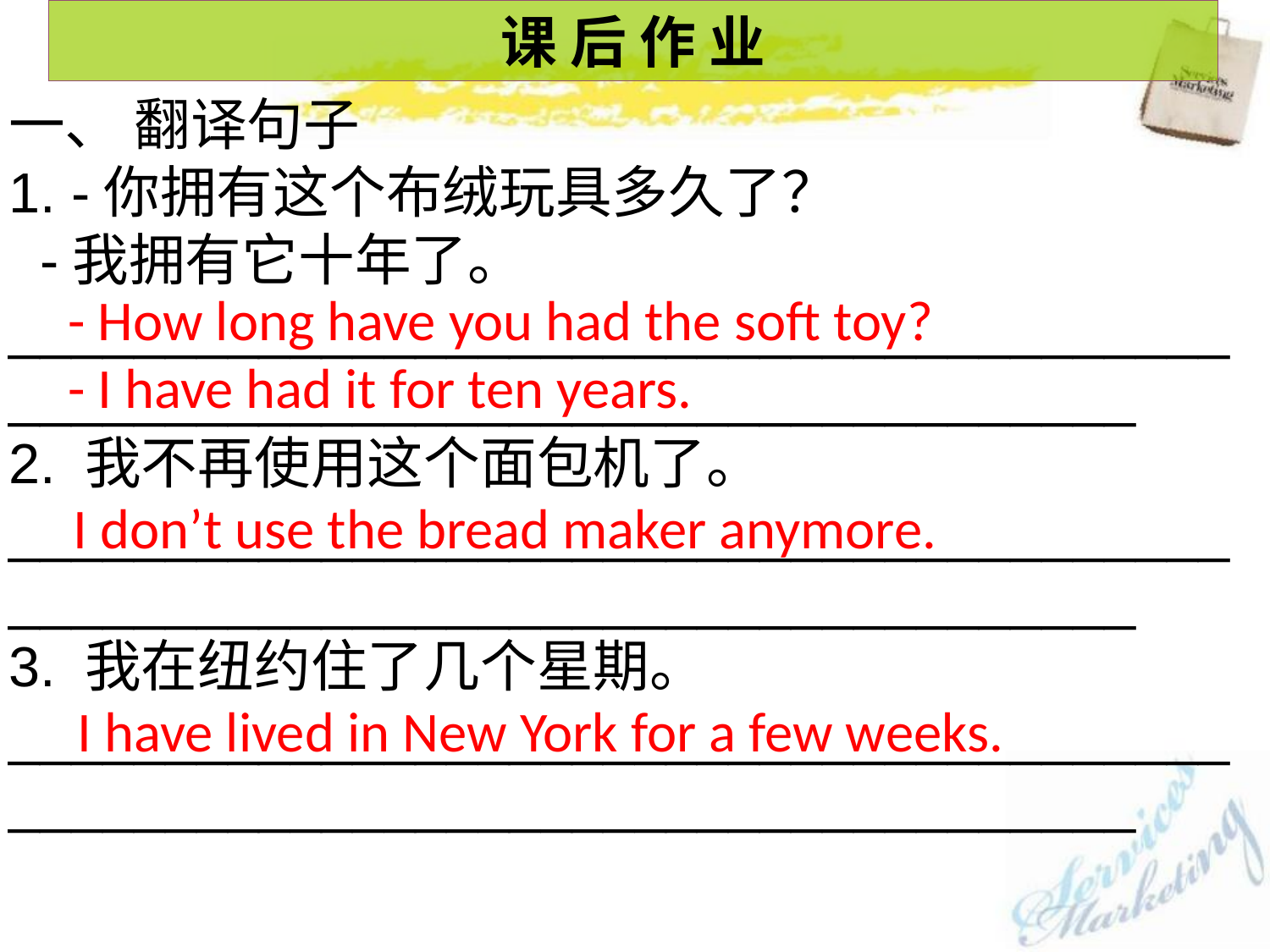

课 后 作 业
一、 翻译句子
1. -你拥有这个布绒玩具多久了？
  -我拥有它十年了。
___________________________________________________________________________
2. 我不再使用这个面包机了。
___________________________________________________________________________
3. 我在纽约住了几个星期。
___________________________________________________________________________
- How long have you had the soft toy?
- I have had it for ten years.
I don’t use the bread maker anymore.
I have lived in New York for a few weeks.